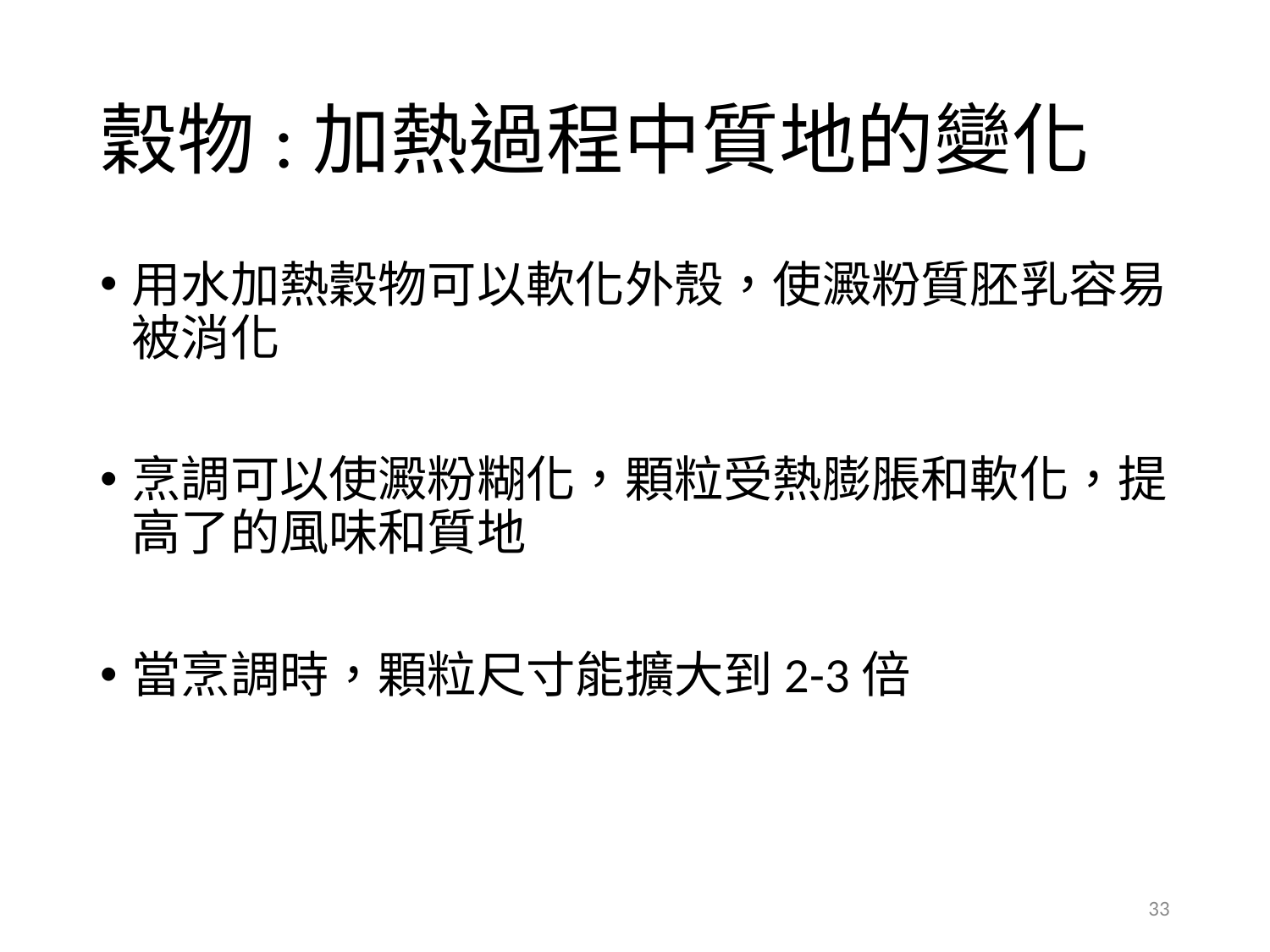

# 穀物:加熱過程中質地的變化
用水加熱穀物可以軟化外殼，使澱粉質胚乳容易被消化

烹調可以使澱粉糊化，顆粒受熱膨脹和軟化，提高了的風味和質地

當烹調時，顆粒尺寸能擴大到2-3倍

33